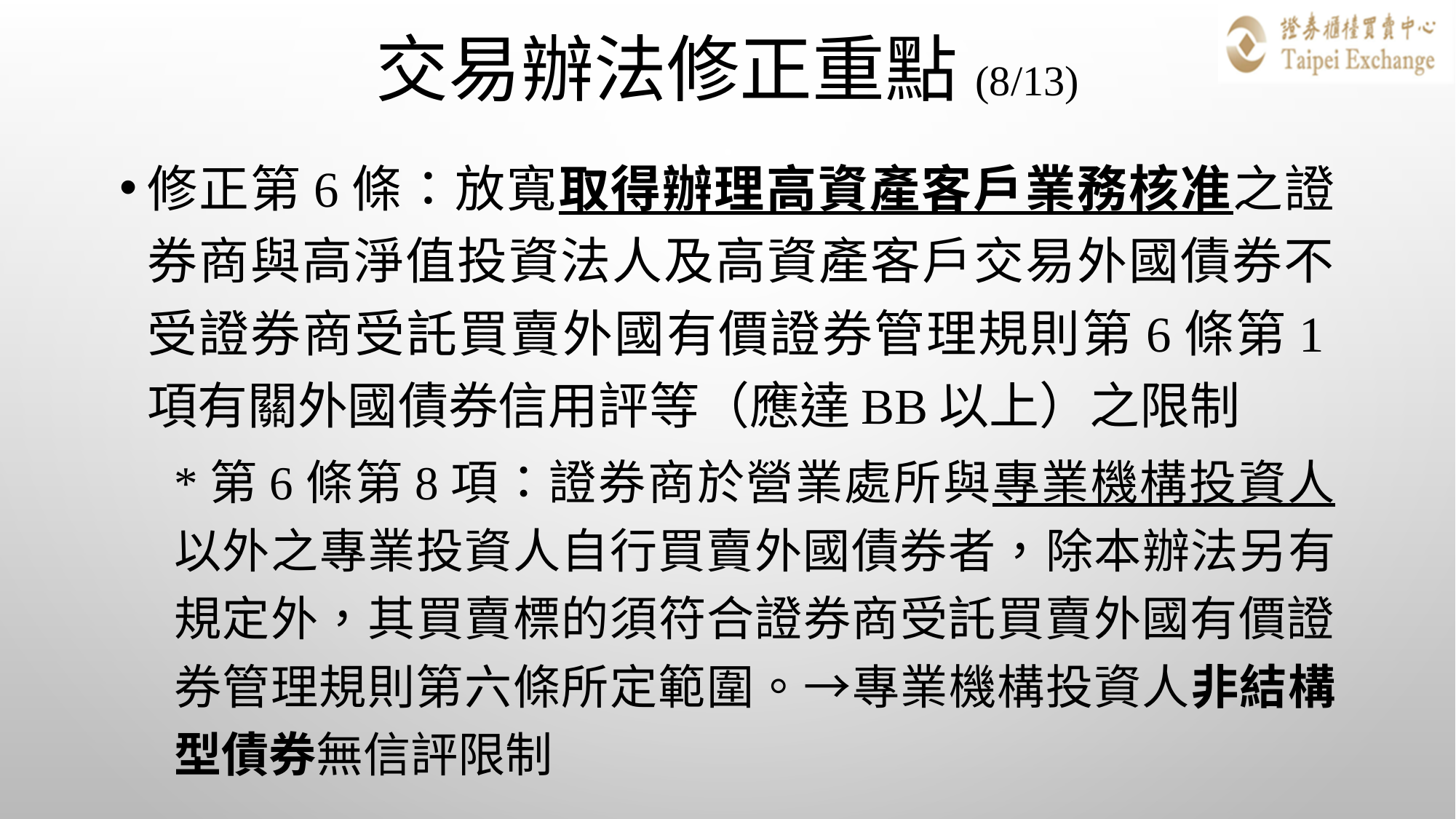

# 交易辦法修正重點(8/13)
修正第6條：放寬取得辦理高資產客戶業務核准之證券商與高淨值投資法人及高資產客戶交易外國債券不受證券商受託買賣外國有價證券管理規則第6條第1項有關外國債券信用評等（應達BB以上）之限制
*第6條第8項：證券商於營業處所與專業機構投資人以外之專業投資人自行買賣外國債券者，除本辦法另有規定外，其買賣標的須符合證券商受託買賣外國有價證券管理規則第六條所定範圍。→專業機構投資人非結構型債券無信評限制